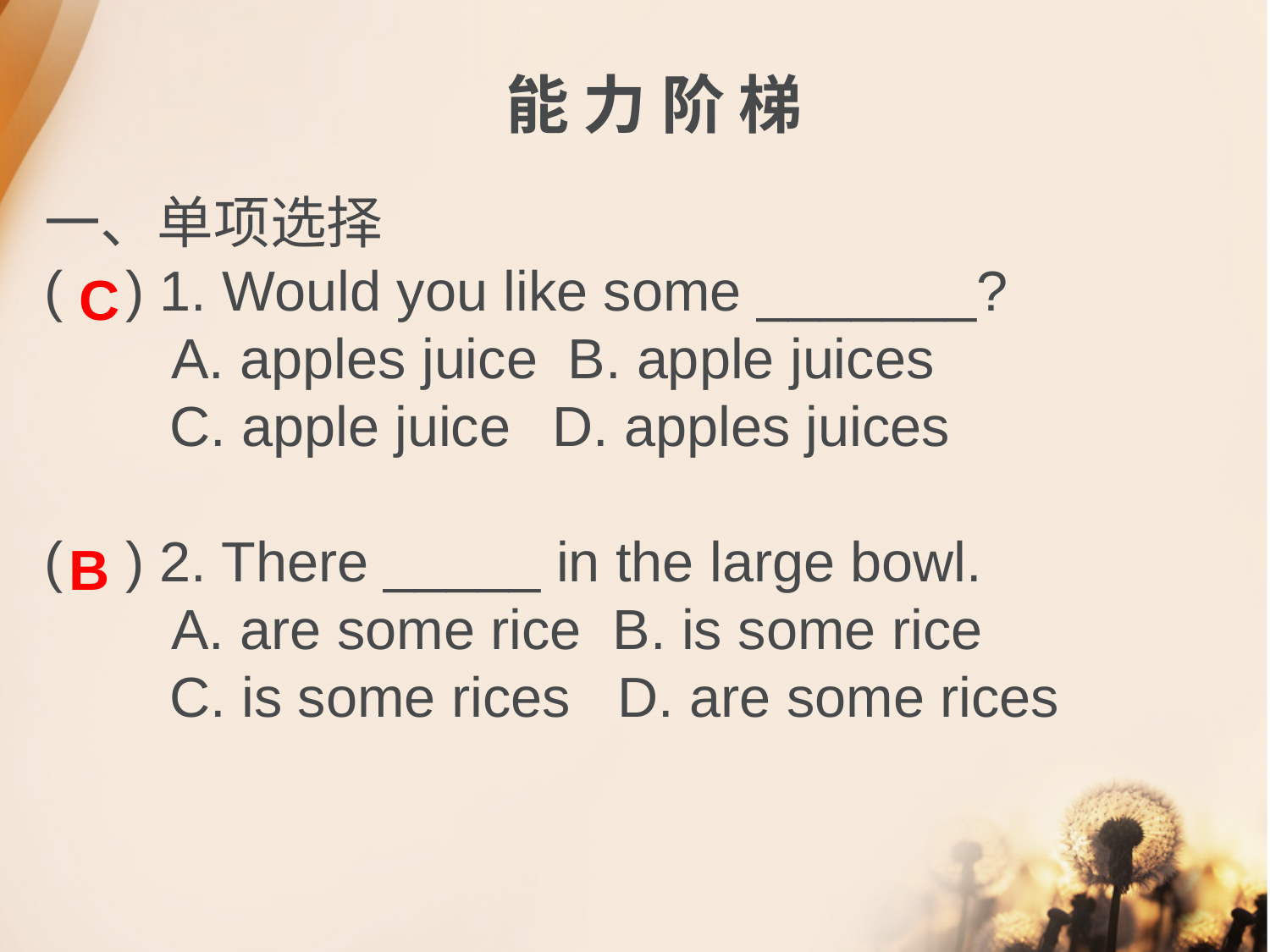

能 力 阶 梯
一、单项选择
(    ) 1. Would you like some _______?
	A. apples juice	 B. apple juices
        C. apple juice	D. apples juices

(    ) 2. There _____ in the large bowl.
	A. are some rice  B. is some rice
        C. is some rices   D. are some rices
C
B